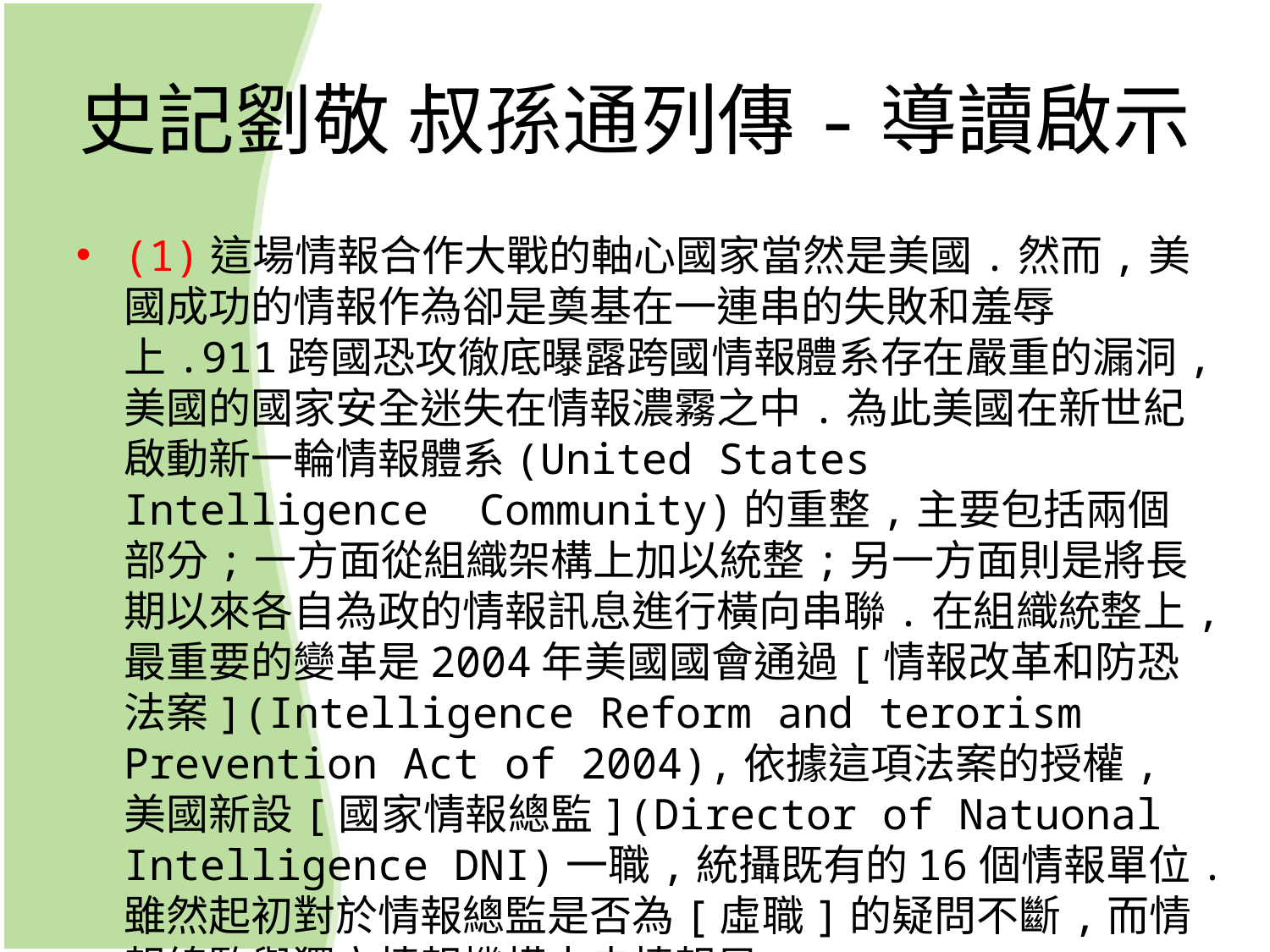

# 史記劉敬 叔孫通列傳-導讀啟示
(1)這場情報合作大戰的軸心國家當然是美國.然而,美國成功的情報作為卻是奠基在一連串的失敗和羞辱上.911跨國恐攻徹底曝露跨國情報體系存在嚴重的漏洞,美國的國家安全迷失在情報濃霧之中.為此美國在新世紀啟動新一輪情報體系(United States Intelligence  Community)的重整,主要包括兩個部分;一方面從組織架構上加以統整;另一方面則是將長期以來各自為政的情報訊息進行橫向串聯.在組織統整上,最重要的變革是2004年美國國會通過[情報改革和防恐法案](Intelligence Reform and terorism Prevention Act of 2004),依據這項法案的授權,美國新設[國家情報總監](Director of Natuonal Intelligence DNI)一職,統攝既有的16個情報單位.雖然起初對於情報總監是否為[虛職]的疑問不斷,而情報總監與獨立情報機構中央情報局